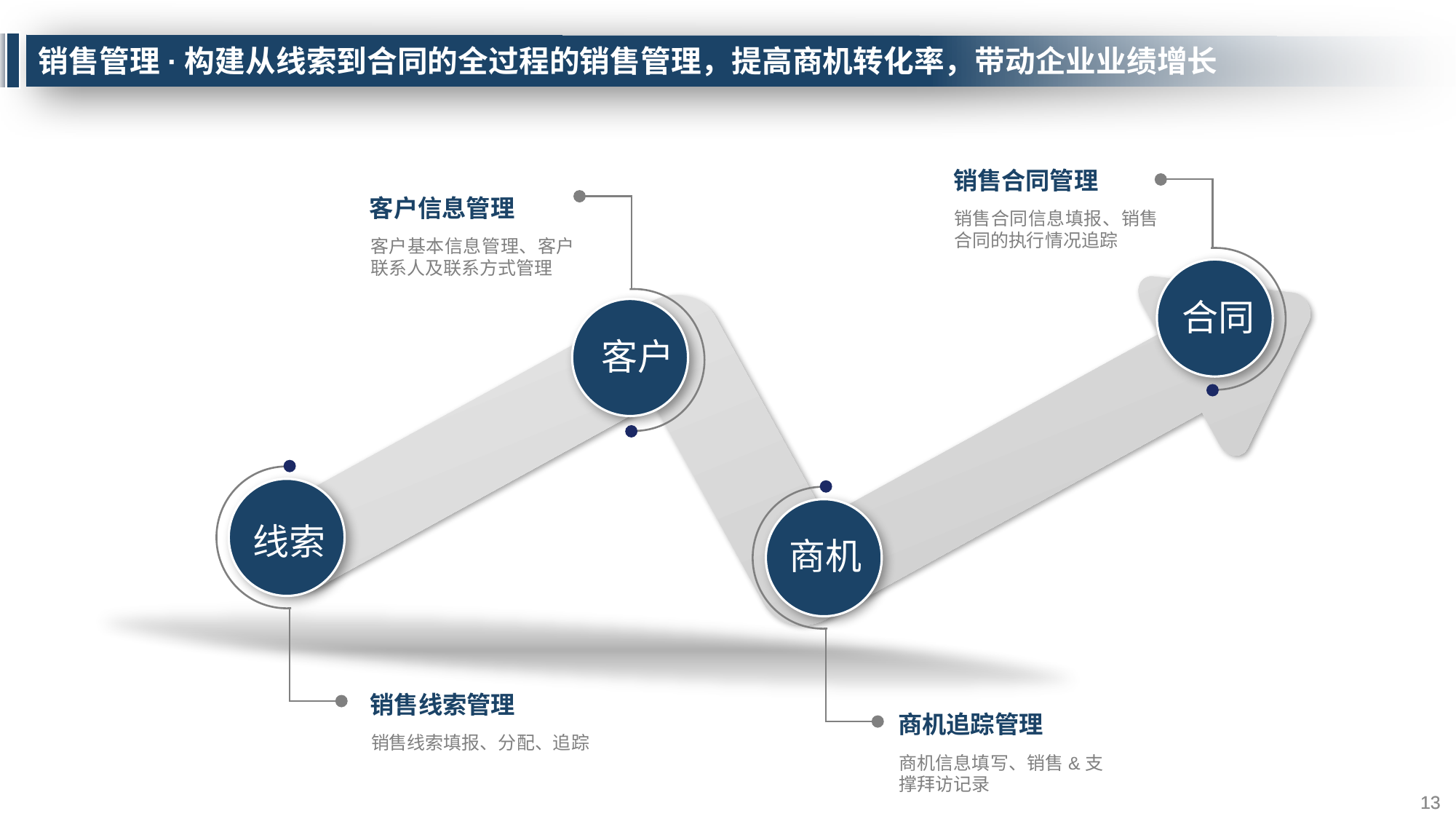

# 销售管理·构建从线索到合同的全过程的销售管理，提高商机转化率，带动企业业绩增长
销售合同管理
销售合同信息填报、销售合同的执行情况追踪

合同
客户信息管理
客户基本信息管理、客户联系人及联系方式管理

客户

线索

商机
销售线索管理
销售线索填报、分配、追踪
商机追踪管理
商机信息填写、销售&支撑拜访记录